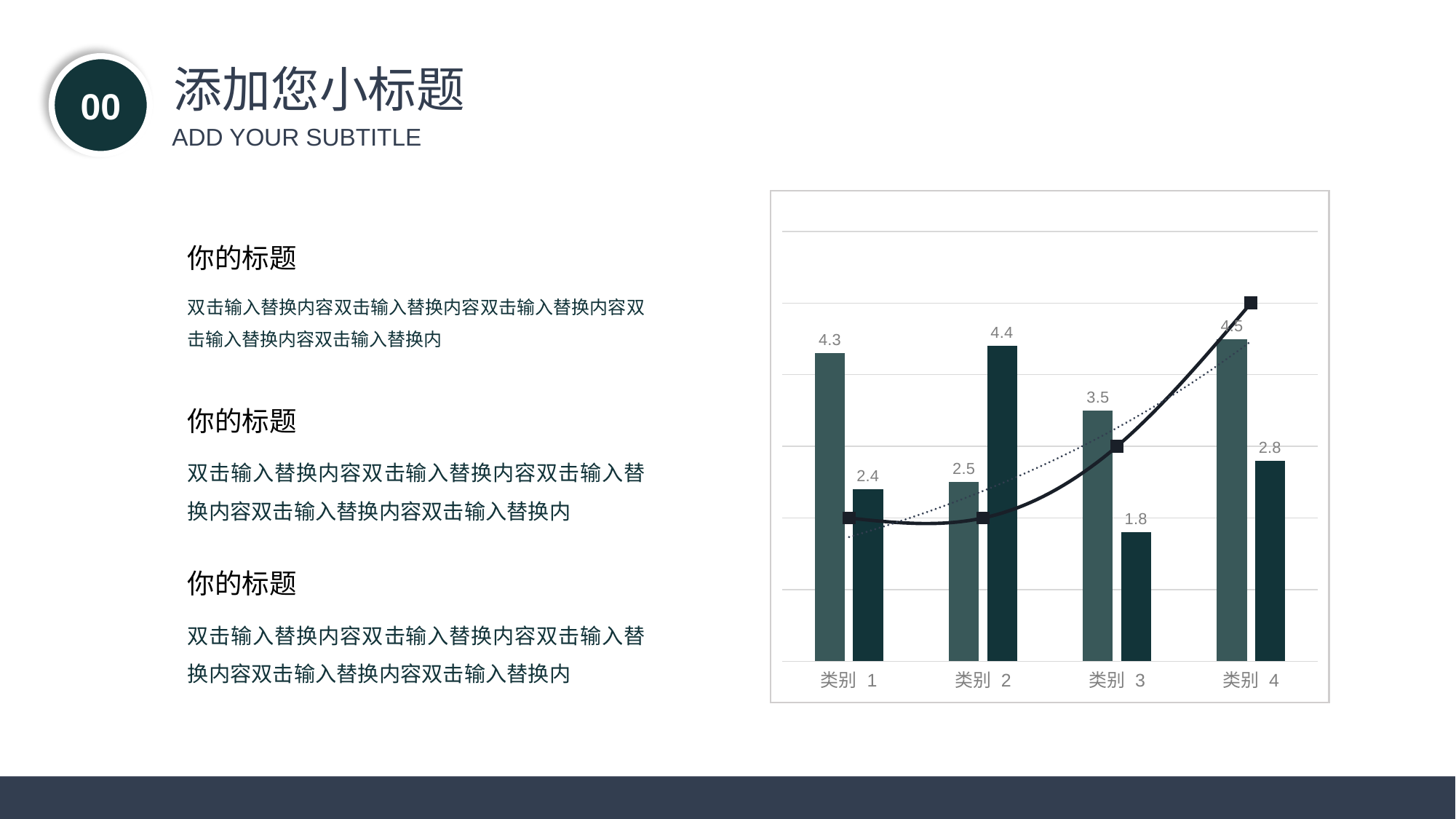

添加您小标题
00
ADD YOUR SUBTITLE

### Chart

| Category | 系列 1 | 系列 2 | 系列 3 |
|---|---|---|---|
| 类别 1 | 4.3 | 2.4 | 2.0 |
| 类别 2 | 2.5 | 4.4 | 2.0 |
| 类别 3 | 3.5 | 1.8 | 3.0 |
| 类别 4 | 4.5 | 2.8 | 5.0 |
你的标题
双击输入替换内容双击输入替换内容双击输入替换内容双击输入替换内容双击输入替换内
你的标题
双击输入替换内容双击输入替换内容双击输入替换内容双击输入替换内容双击输入替换内
你的标题
双击输入替换内容双击输入替换内容双击输入替换内容双击输入替换内容双击输入替换内